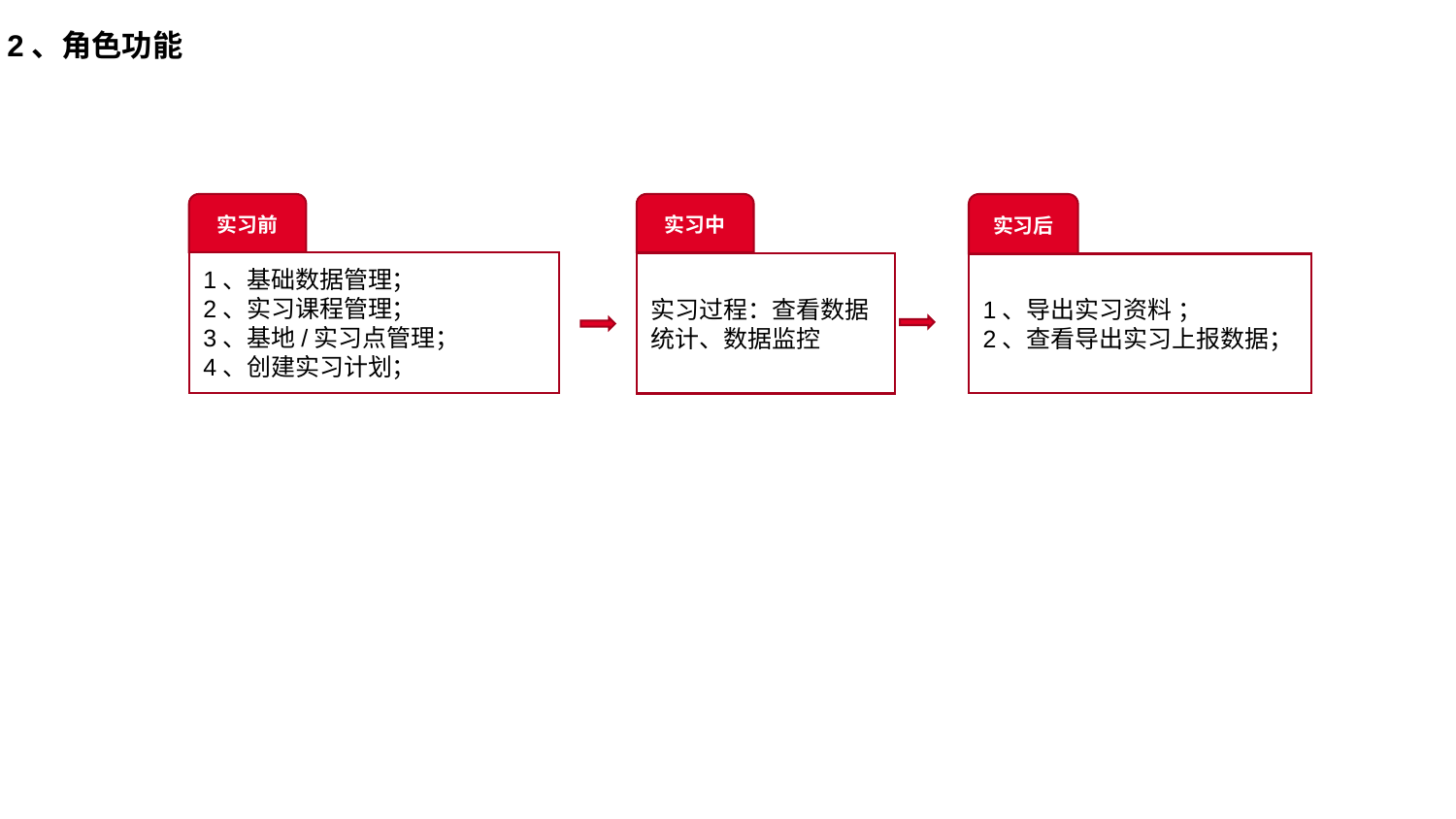

2、角色功能

实习
实习前
实习中
实习后
1、基础数据管理；
2、实习课程管理；
3、基地/实习点管理；
4、创建实习计划；
实习过程：查看数据统计、数据监控
1、导出实习资料 ；
2、查看导出实习上报数据；